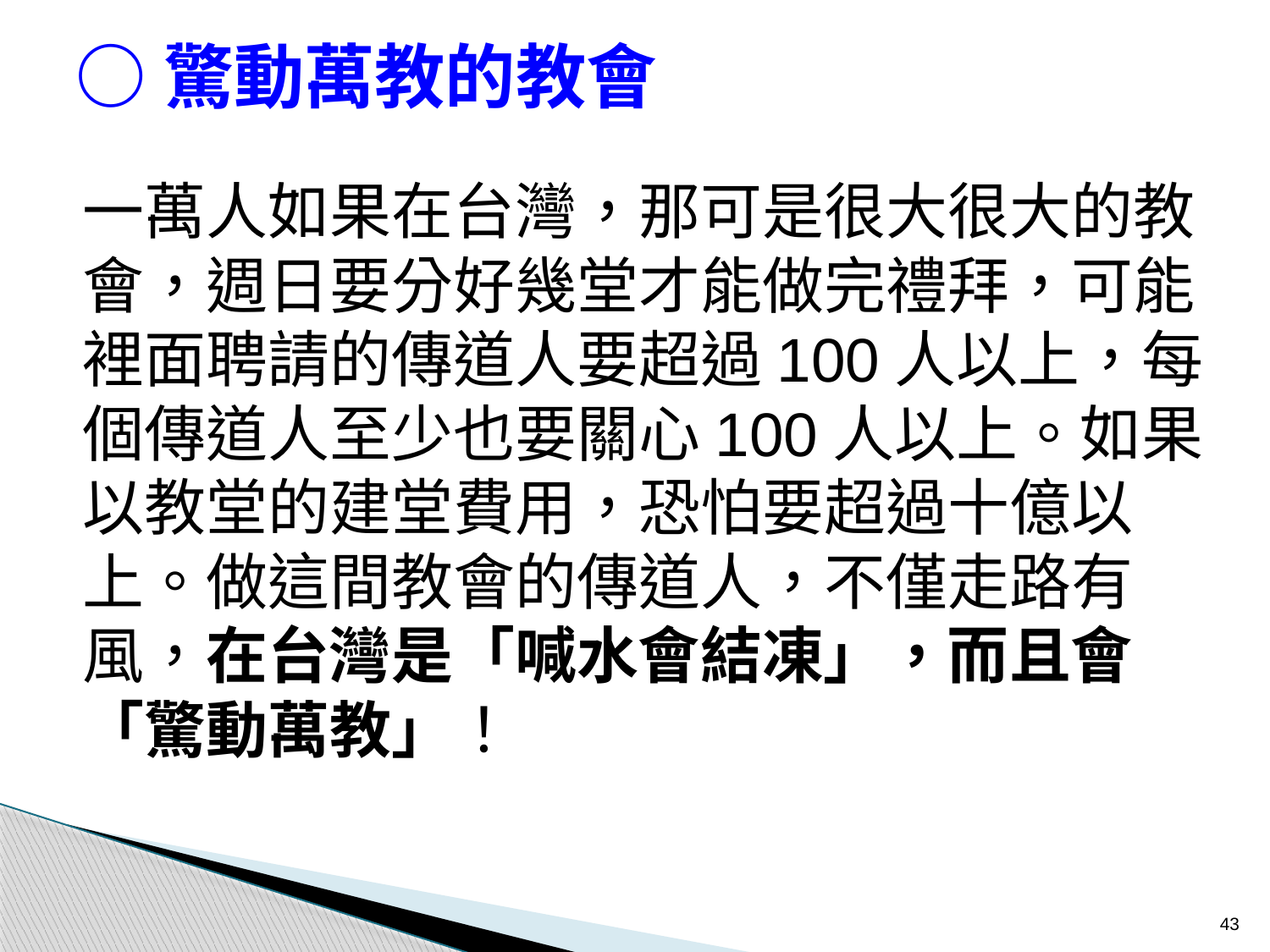

○驚動萬教的教會
一萬人如果在台灣，那可是很大很大的教會，週日要分好幾堂才能做完禮拜，可能裡面聘請的傳道人要超過100人以上，每個傳道人至少也要關心100人以上。如果以教堂的建堂費用，恐怕要超過十億以上。做這間教會的傳道人，不僅走路有風，在台灣是「喊水會結凍」，而且會「驚動萬教」！
43